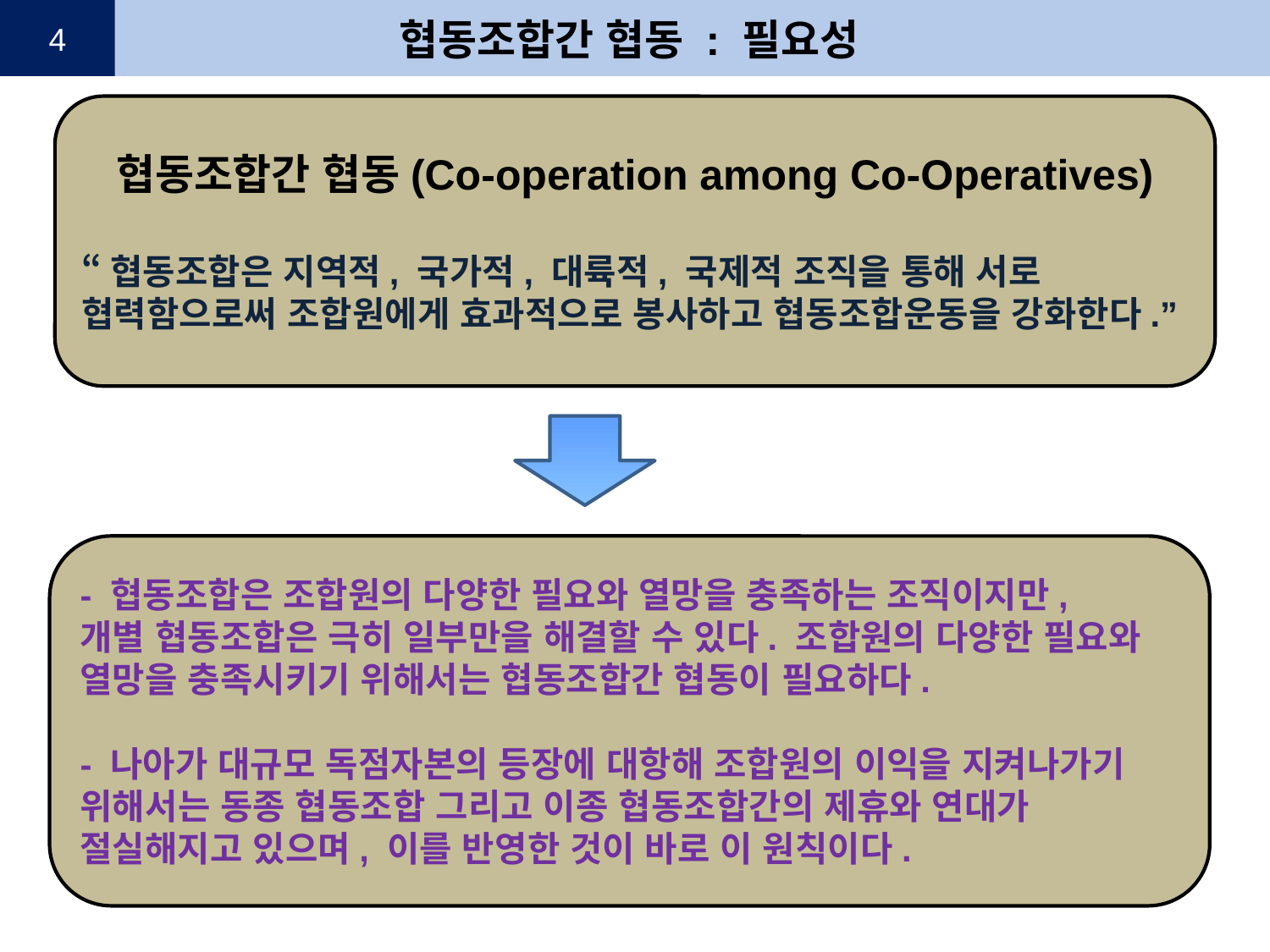

협동조합간 협동 : 필요성
4

협동조합간 협동(Co-operation among Co-Operatives)
“협동조합은 지역적, 국가적, 대륙적, 국제적 조직을 통해 서로 협력함으로써 조합원에게 효과적으로 봉사하고 협동조합운동을 강화한다.”

- 협동조합은 조합원의 다양한 필요와 열망을 충족하는 조직이지만,
개별 협동조합은 극히 일부만을 해결할 수 있다. 조합원의 다양한 필요와 열망을 충족시키기 위해서는 협동조합간 협동이 필요하다.

- 나아가 대규모 독점자본의 등장에 대항해 조합원의 이익을 지켜나가기 위해서는 동종 협동조합 그리고 이종 협동조합간의 제휴와 연대가 절실해지고 있으며, 이를 반영한 것이 바로 이 원칙이다.